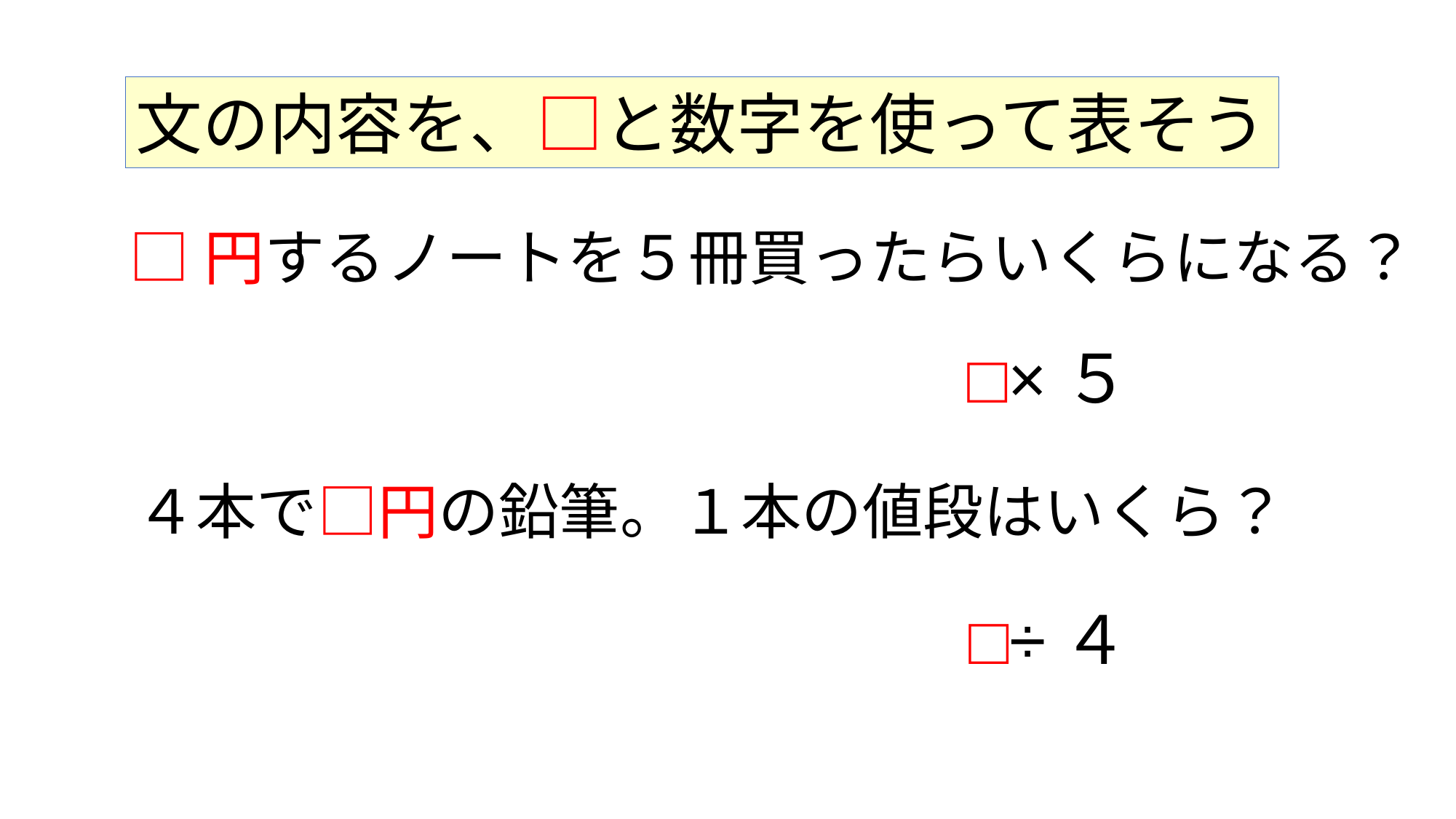

文の内容を、□と数字を使って表そう
□円するノートを５冊買ったらいくらになる？
□×５
４本で□円の鉛筆。１本の値段はいくら？
□÷４